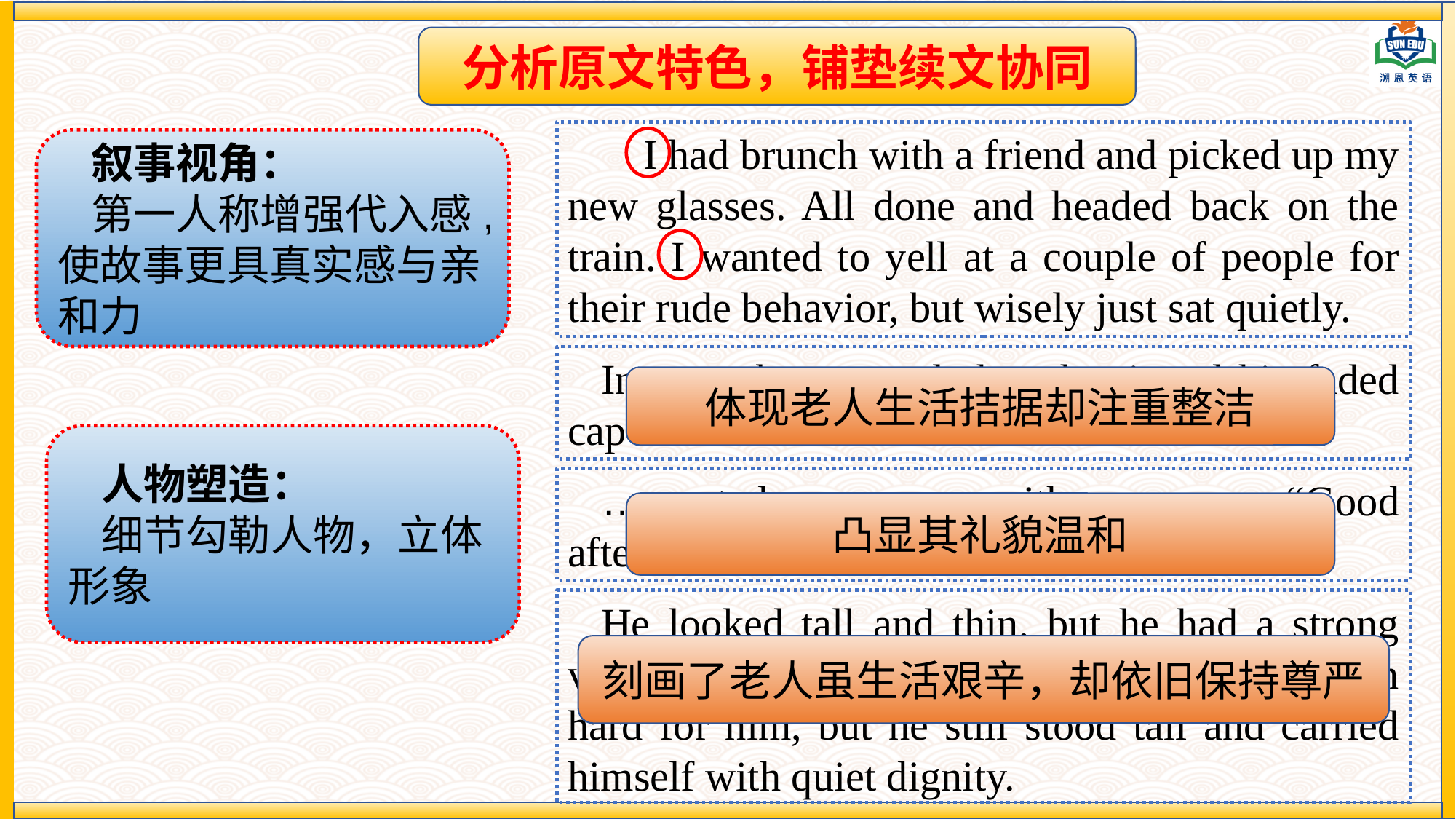

分析原文特色，铺垫续文协同
    I had brunch with a friend and picked up my new glasses. All done and headed back on the train. I wanted to yell at a couple of people for their rude behavior, but wisely just sat quietly.

叙事视角：
第一人称增强代入感,使故事更具真实感与亲和力

In worn but neat clothes, he tipped his faded cap
体现老人生活拮据却注重整洁
人物塑造：
细节勾勒人物，立体形象
…greeted everyone with a warm “Good afternoon, folks.”
凸显其礼貌温和
He looked tall and thin, but he had a strong voice and kind energy. Life had clearly been hard for him, but he still stood tall and carried himself with quiet dignity.
刻画了老人虽生活艰辛，却依旧保持尊严